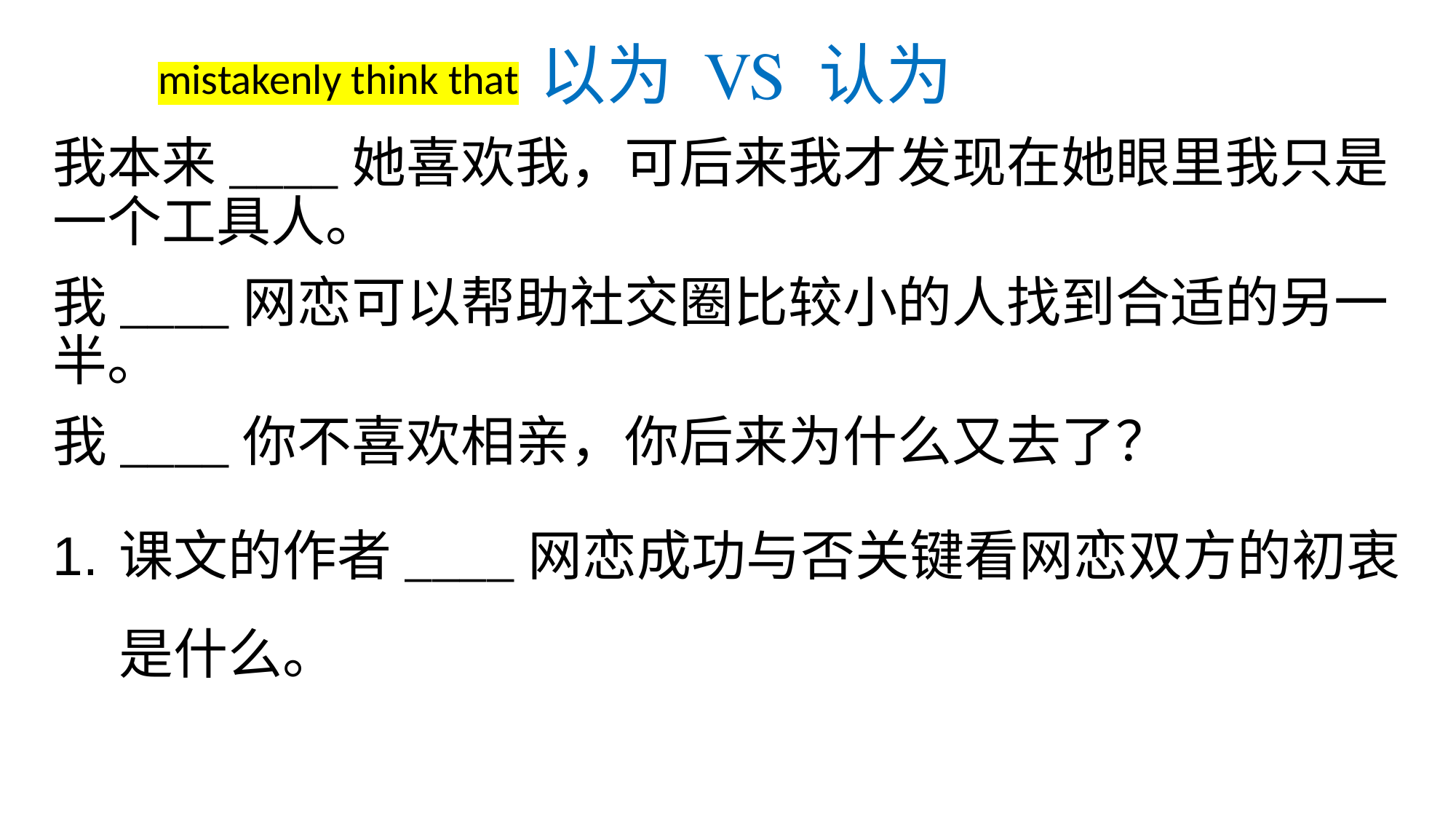

# 以为 VS 认为
mistakenly think that
我本来____她喜欢我，可后来我才发现在她眼里我只是一个工具人。
我____网恋可以帮助社交圈比较小的人找到合适的另一半。
我____你不喜欢相亲，你后来为什么又去了？
课文的作者____网恋成功与否关键看网恋双方的初衷是什么。